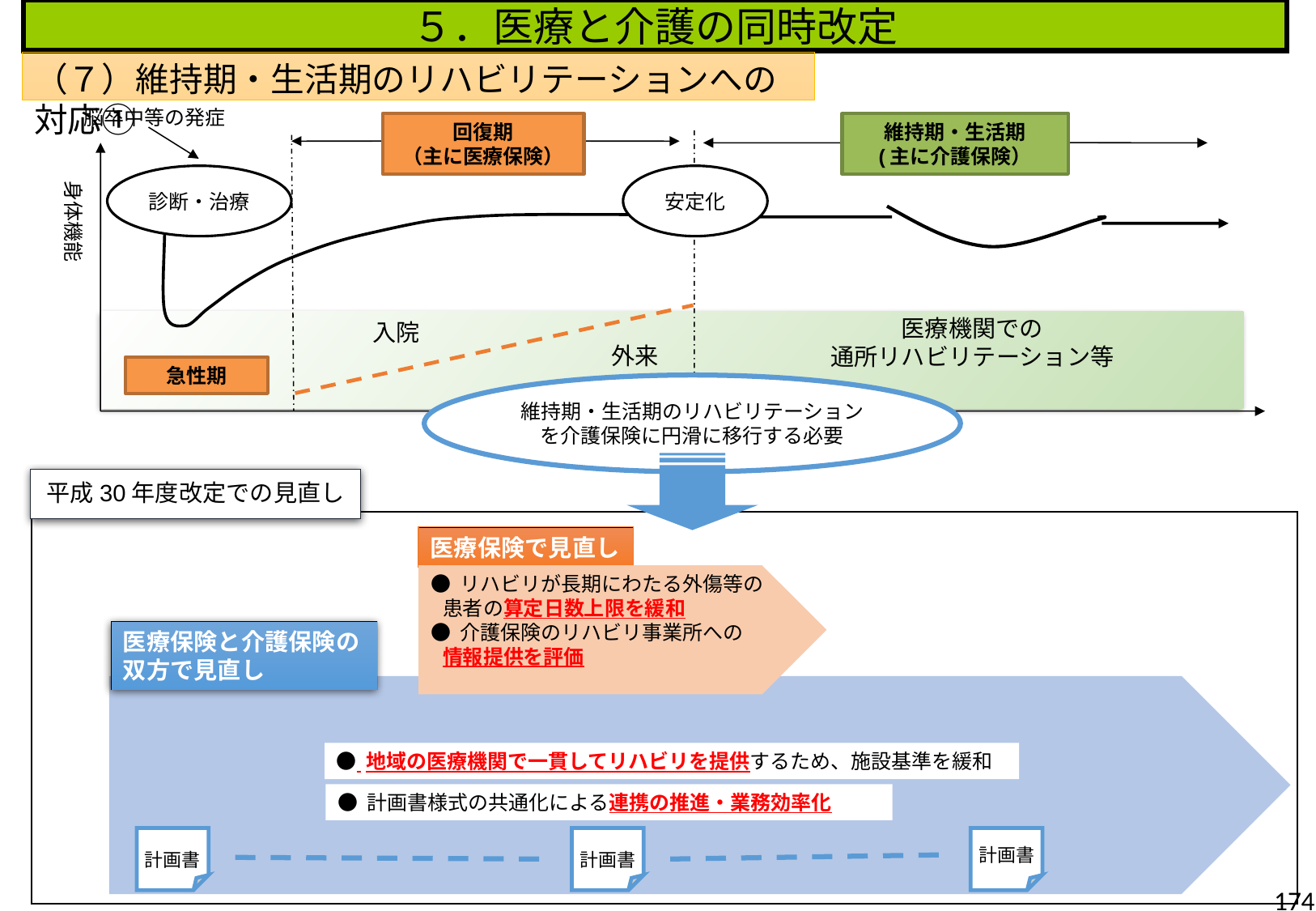

５．医療と介護の同時改定
（７）維持期・生活期のリハビリテーションへの対応①
脳卒中等の発症
回復期
（主に医療保険）
維持期・生活期
(主に介護保険）

診断・治療
安定化

入院
急性期

身体機能

医療機関での
通所リハビリテーション等
外来
維持期・生活期のリハビリテーションを介護保険に円滑に移行する必要

平成30年度改定での見直し

医療保険で見直し
● リハビリが長期にわたる外傷等の
患者の算定日数上限を緩和
● 介護保険のリハビリ事業所への
情報提供を評価
医療保険と介護保険の
双方で見直し

● 地域の医療機関で一貫してリハビリを提供するため、施設基準を緩和
● 計画書様式の共通化による連携の推進・業務効率化

計画書
計画書
計画書
174